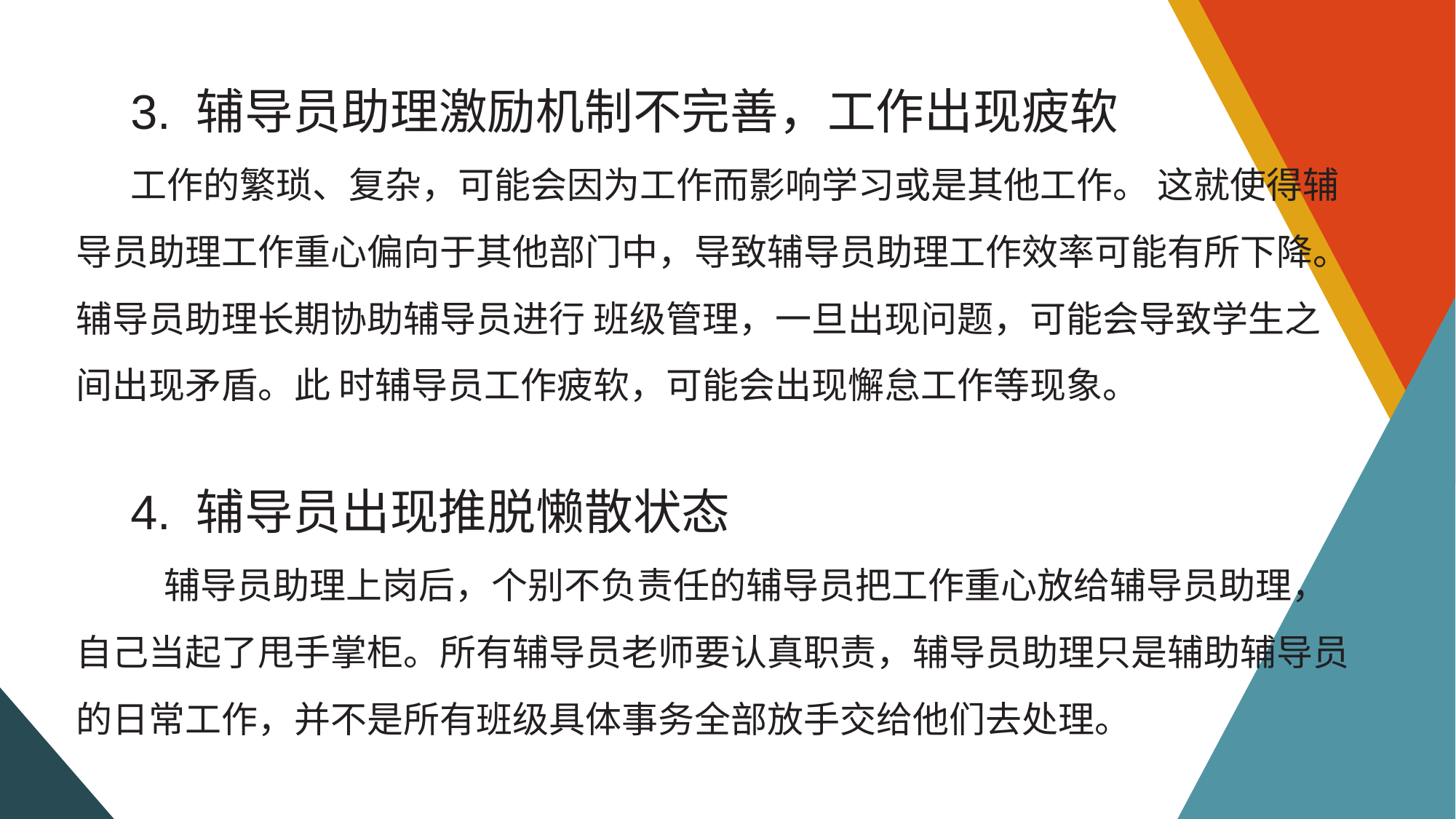

3. 辅导员助理激励机制不完善，工作出现疲软
工作的繁琐、复杂，可能会因为工作而影响学习或是其他工作。 这就使得辅导员助理工作重心偏向于其他部门中，导致辅导员助理工作效率可能有所下降。辅导员助理长期协助辅导员进行 班级管理，一旦出现问题，可能会导致学生之间出现矛盾。此 时辅导员工作疲软，可能会出现懈怠工作等现象。

4. 辅导员出现推脱懒散状态
   辅导员助理上岗后，个别不负责任的辅导员把工作重心放给辅导员助理，自己当起了甩手掌柜。所有辅导员老师要认真职责，辅导员助理只是辅助辅导员的日常工作，并不是所有班级具体事务全部放手交给他们去处理。